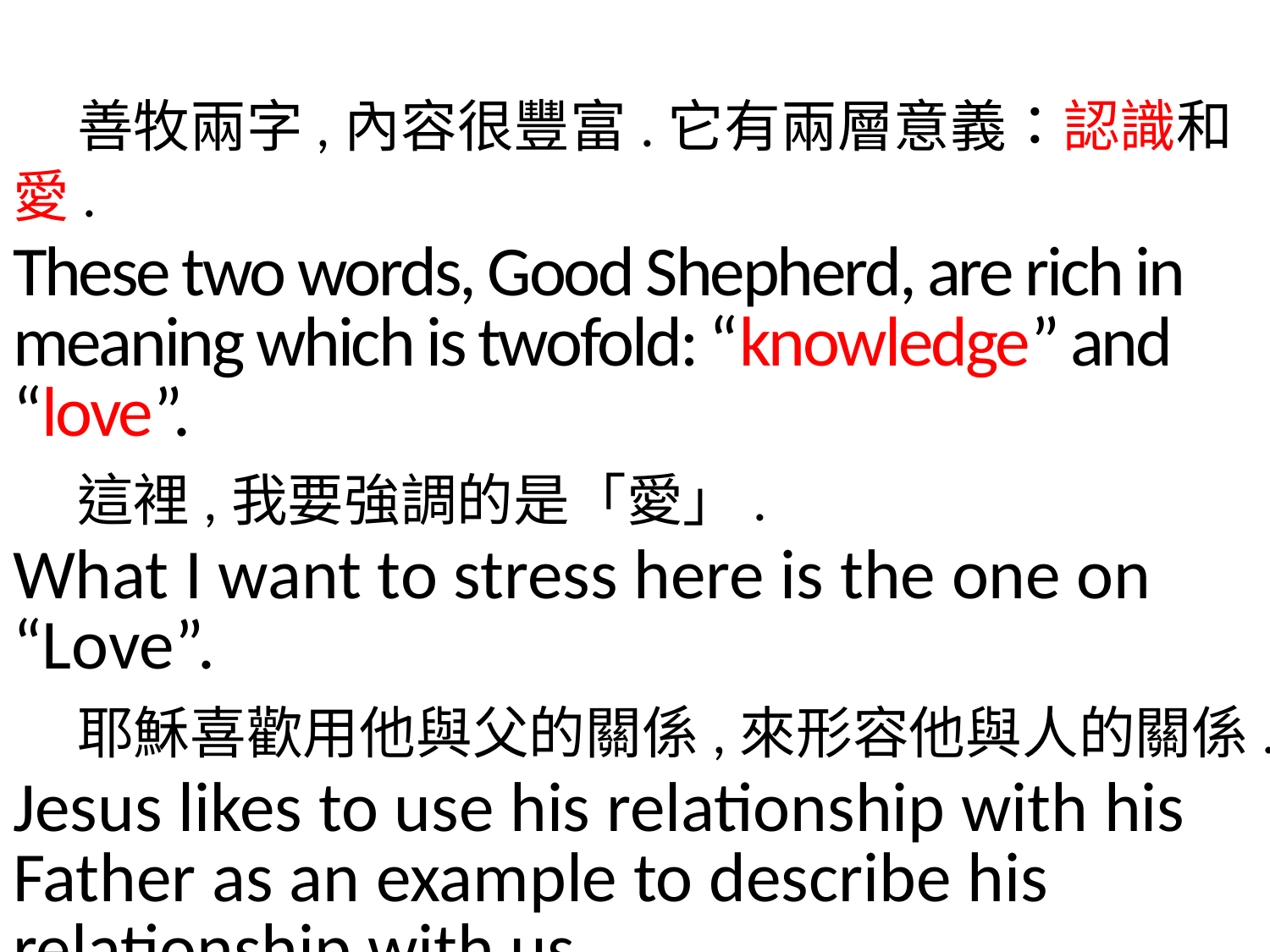

善牧兩字,內容很豐富.它有兩層意義：認識和愛.
These two words, Good Shepherd, are rich in meaning which is twofold: “knowledge” and “love”.
    這裡,我要強調的是「愛」.
What I want to stress here is the one on “Love”.
    耶穌喜歡用他與父的關係,來形容他與人的關係.
Jesus likes to use his relationship with his Father as an example to describe his relationship with us.